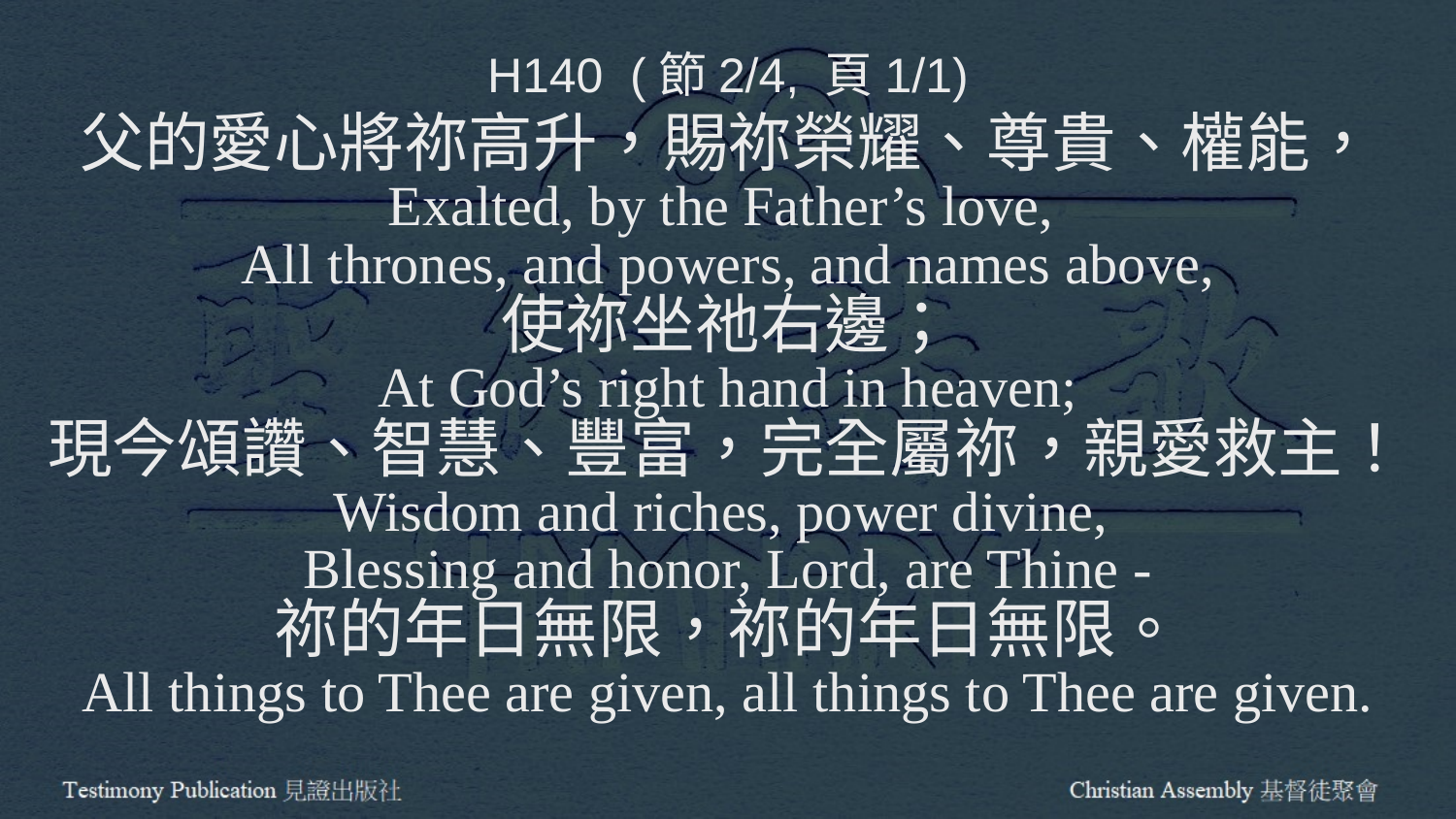

H140  (節2/4, 頁1/1)
父的愛心將祢高升，賜祢榮耀、尊貴、權能，
Exalted, by the Father’s love,
All thrones, and powers, and names above,
使祢坐祂右邊；
At God’s right hand in heaven;
現今頌讚、智慧、豐富，完全屬祢，親愛救主！
Wisdom and riches, power divine,
Blessing and honor, Lord, are Thine -
祢的年日無限，祢的年日無限。
All things to Thee are given, all things to Thee are given.